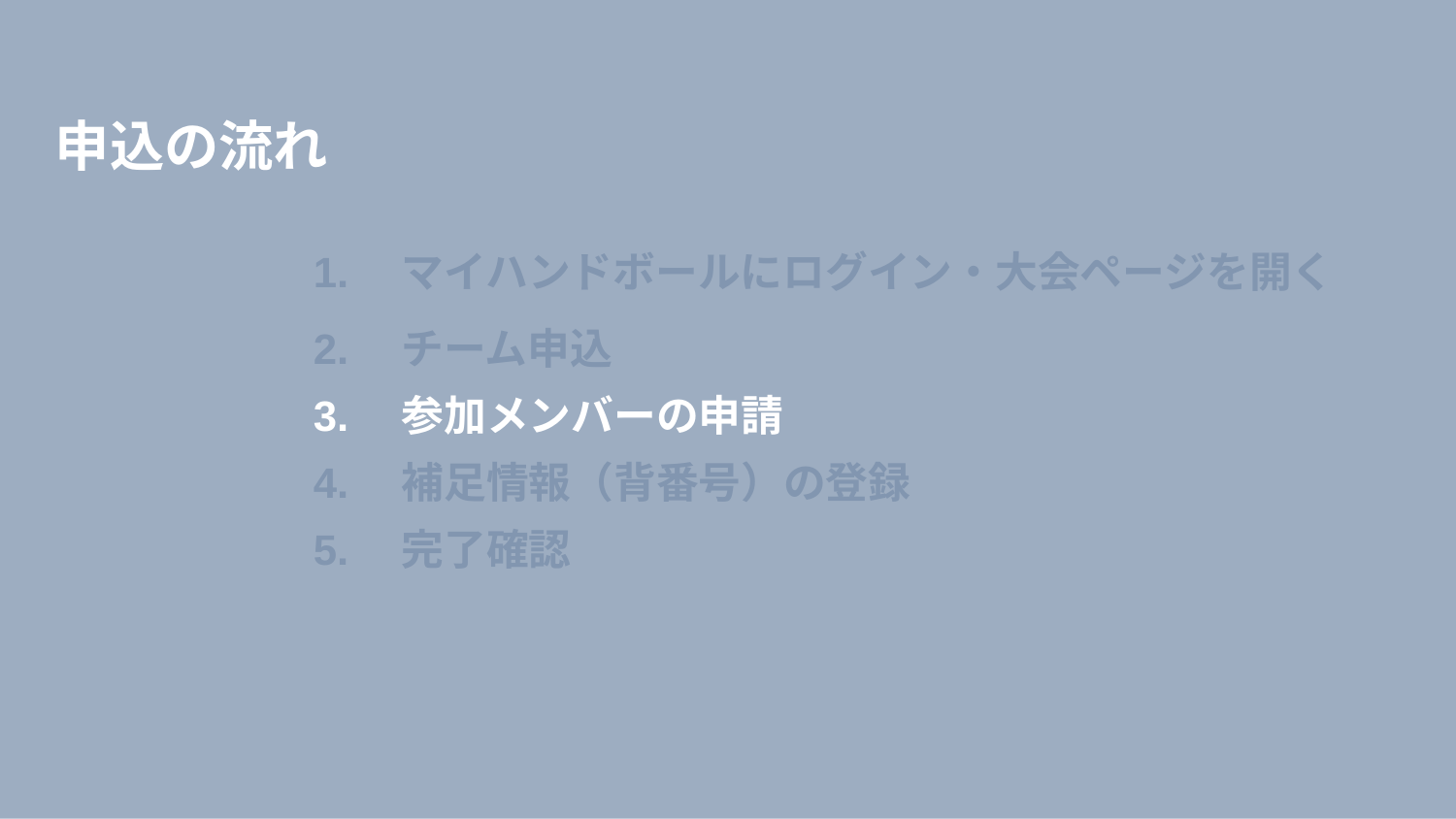

申込の流れ
マイハンドボールにログイン・大会ページを開く
チーム申込
参加メンバーの申請
補足情報（背番号）の登録
完了確認